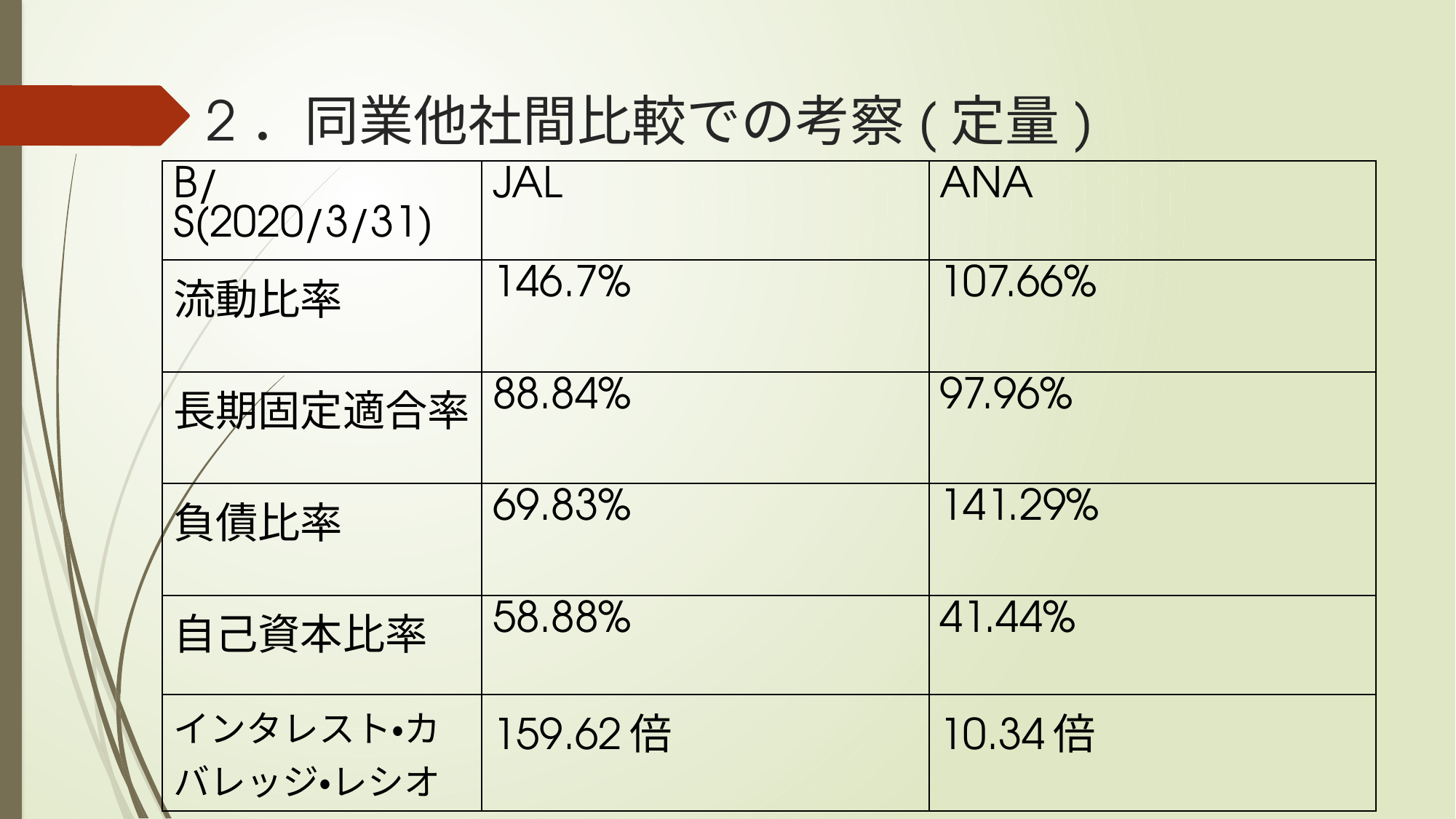

# 2．同業他社間比較での考察(定量)
| B/S(2020/3/31) | JAL | ANA |
| --- | --- | --- |
| 流動比率 | 146.7% | 107.66% |
| 長期固定適合率 | 88.84% | 97.96% |
| 負債比率 | 69.83% | 141.29% |
| 自己資本比率 | 58.88% | 41.44% |
| インタレスト・カバレッジ・レシオ | 159.62倍 | 10.34倍 |